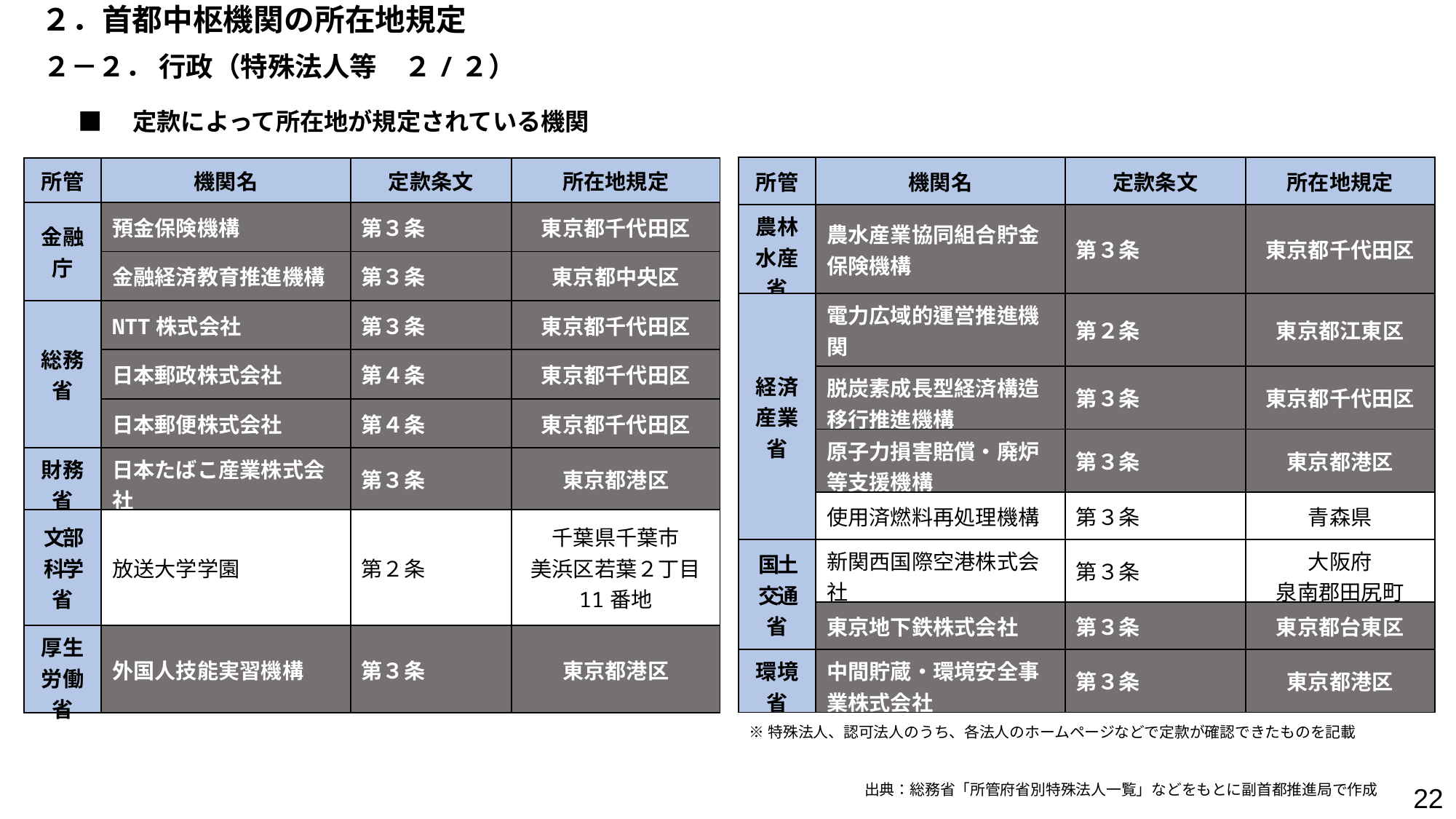

２．首都中枢機関の所在地規定
２－２． 行政（特殊法人等　２/２）

■　定款によって所在地が規定されている機関
| 所管 | 機関名 | 定款条文 | 所在地規定 |
| --- | --- | --- | --- |
| 農林水産省 | 農水産業協同組合貯金保険機構 | 第３条 | 東京都千代田区 |
| 経済産業省 | 電力広域的運営推進機関 | 第２条 | 東京都江東区 |
|  | 脱炭素成長型経済構造移行推進機構 | 第３条 | 東京都千代田区 |
|  | 原子力損害賠償・廃炉等支援機構 | 第３条 | 東京都港区 |
|  | 使用済燃料再処理機構 | 第３条 | 青森県 |
| 国土交通省 | 新関西国際空港株式会社 | 第３条 | 大阪府 泉南郡田尻町 |
|  | 東京地下鉄株式会社 | 第３条 | 東京都台東区 |
| 環境省 | 中間貯蔵・環境安全事業株式会社 | 第３条 | 東京都港区 |
| 所管 | 機関名 | 定款条文 | 所在地規定 |
| --- | --- | --- | --- |
| 金融庁 | 預金保険機構 | 第３条 | 東京都千代田区 |
|  | 金融経済教育推進機構 | 第３条 | 東京都中央区 |
| 総務省 | NTT株式会社 | 第３条 | 東京都千代田区 |
|  | 日本郵政株式会社 | 第４条 | 東京都千代田区 |
|  | 日本郵便株式会社 | 第４条 | 東京都千代田区 |
| 財務省 | 日本たばこ産業株式会社 | 第３条 | 東京都港区 |
| 文部科学省 | 放送大学学園 | 第２条 | 千葉県千葉市 美浜区若葉２丁目 11番地 |
| 厚生労働省 | 外国人技能実習機構 | 第３条 | 東京都港区 |

※特殊法人、認可法人のうち、各法人のホームページなどで定款が確認できたものを記載
出典：総務省「所管府省別特殊法人一覧」などをもとに副首都推進局で作成
22